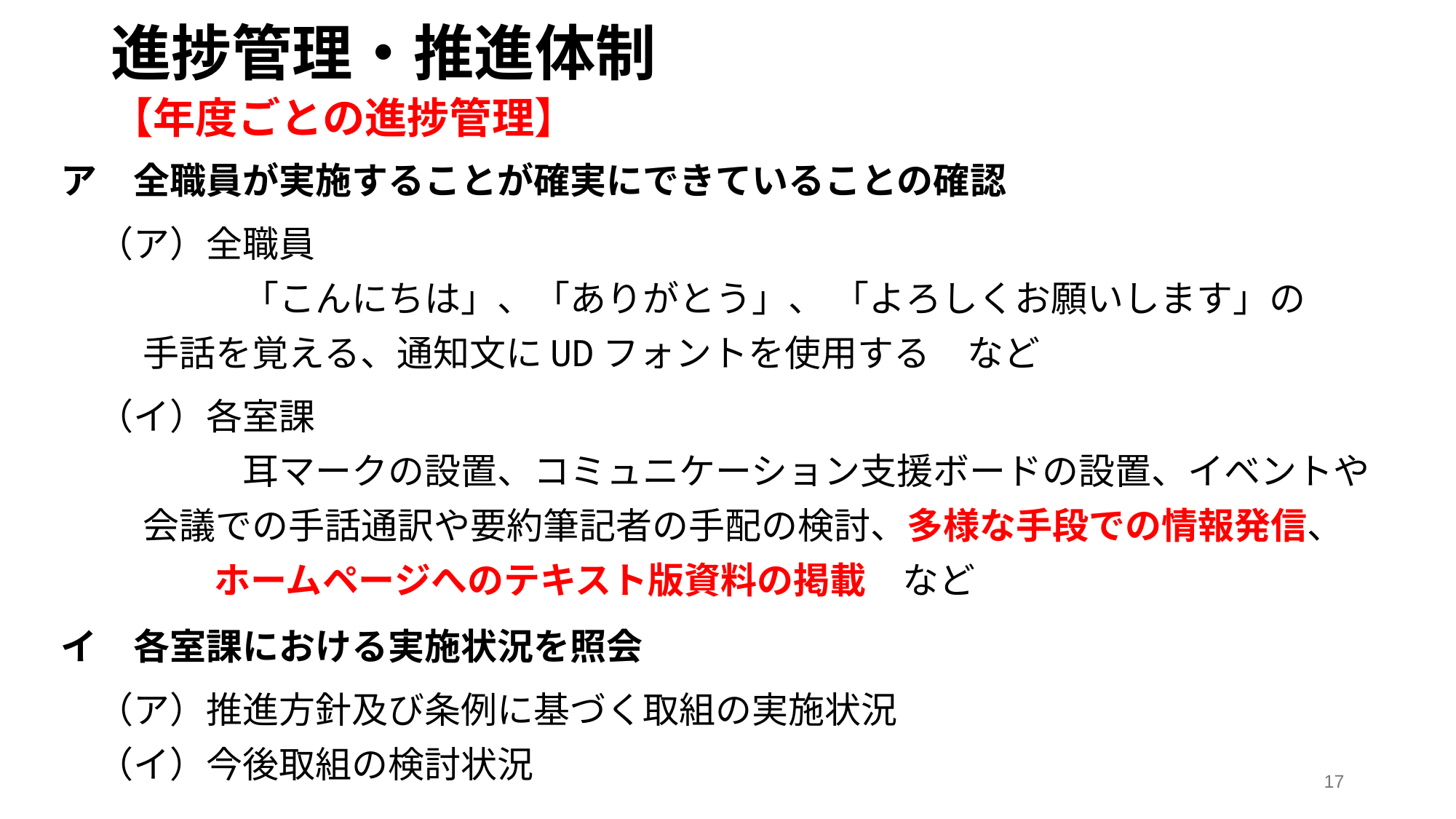

# 進捗管理・推進体制
【年度ごとの進捗管理】
ア　全職員が実施することが確実にできていることの確認
　（ア）全職員
　　　　　「こんにちは」、「ありがとう」、 「よろしくお願いします」の
         手話を覚える、通知文にUDフォントを使用する　など
　（イ）各室課
　　　　　耳マークの設置、コミュニケーション支援ボードの設置、イベントや
         会議での手話通訳や要約筆記者の手配の検討、多様な手段での情報発信、
　　　　 ホームページへのテキスト版資料の掲載　など
イ　各室課における実施状況を照会
　（ア）推進方針及び条例に基づく取組の実施状況
　（イ）今後取組の検討状況
17